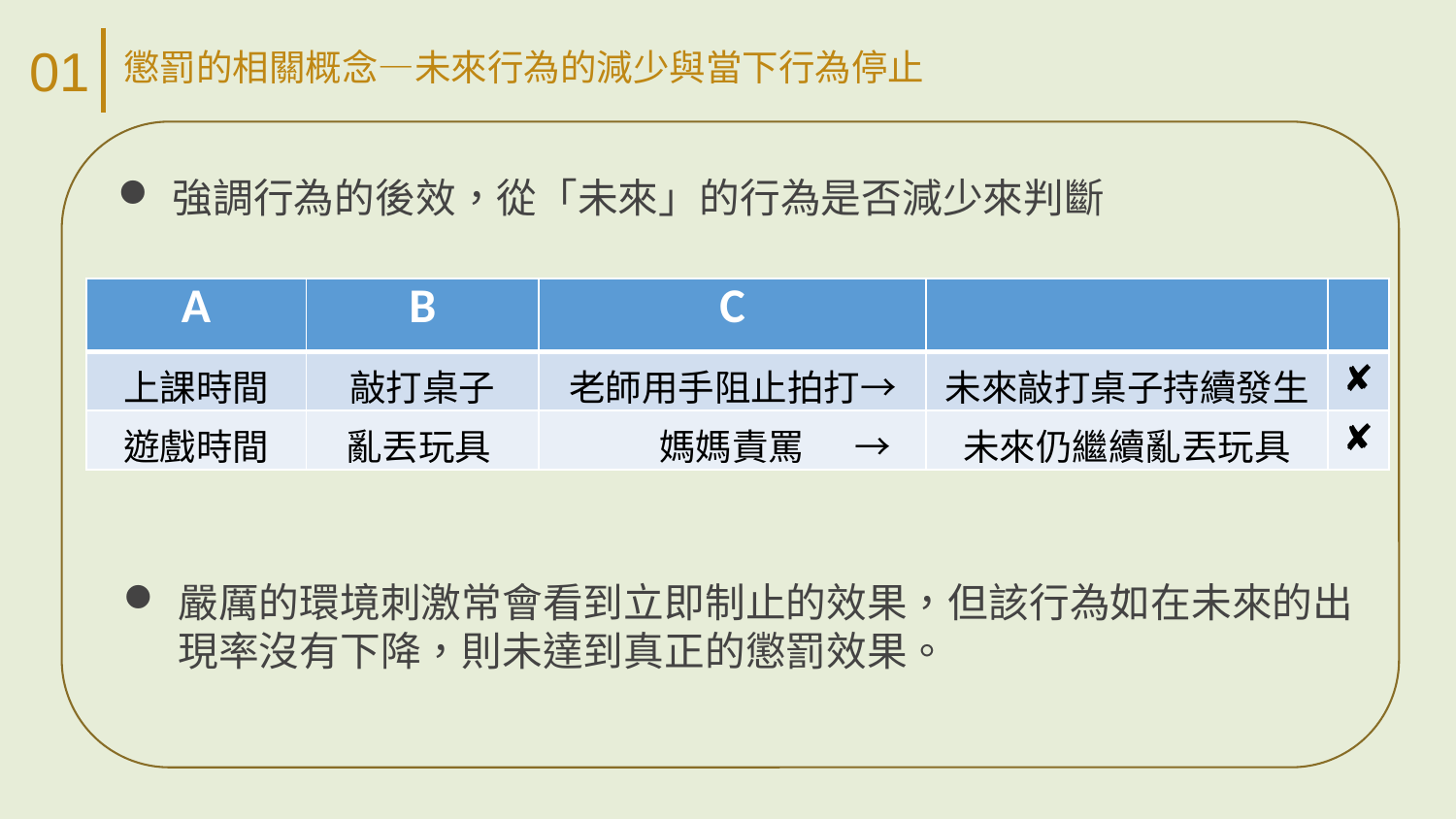

01
懲罰的相關概念—未來行為的減少與當下行為停止

強調行為的後效，從「未來」的行為是否減少來判斷

| A | B | C |  |  |
| --- | --- | --- | --- | --- |
| 上課時間 | 敲打桌子 | 老師用手阻止拍打→ | 未來敲打桌子持續發生 | ✘ |
| 遊戲時間 | 亂丟玩具 | 媽媽責罵 → | 未來仍繼續亂丟玩具 | ✘ |
嚴厲的環境刺激常會看到立即制止的效果，但該行為如在未來的出現率沒有下降，則未達到真正的懲罰效果。